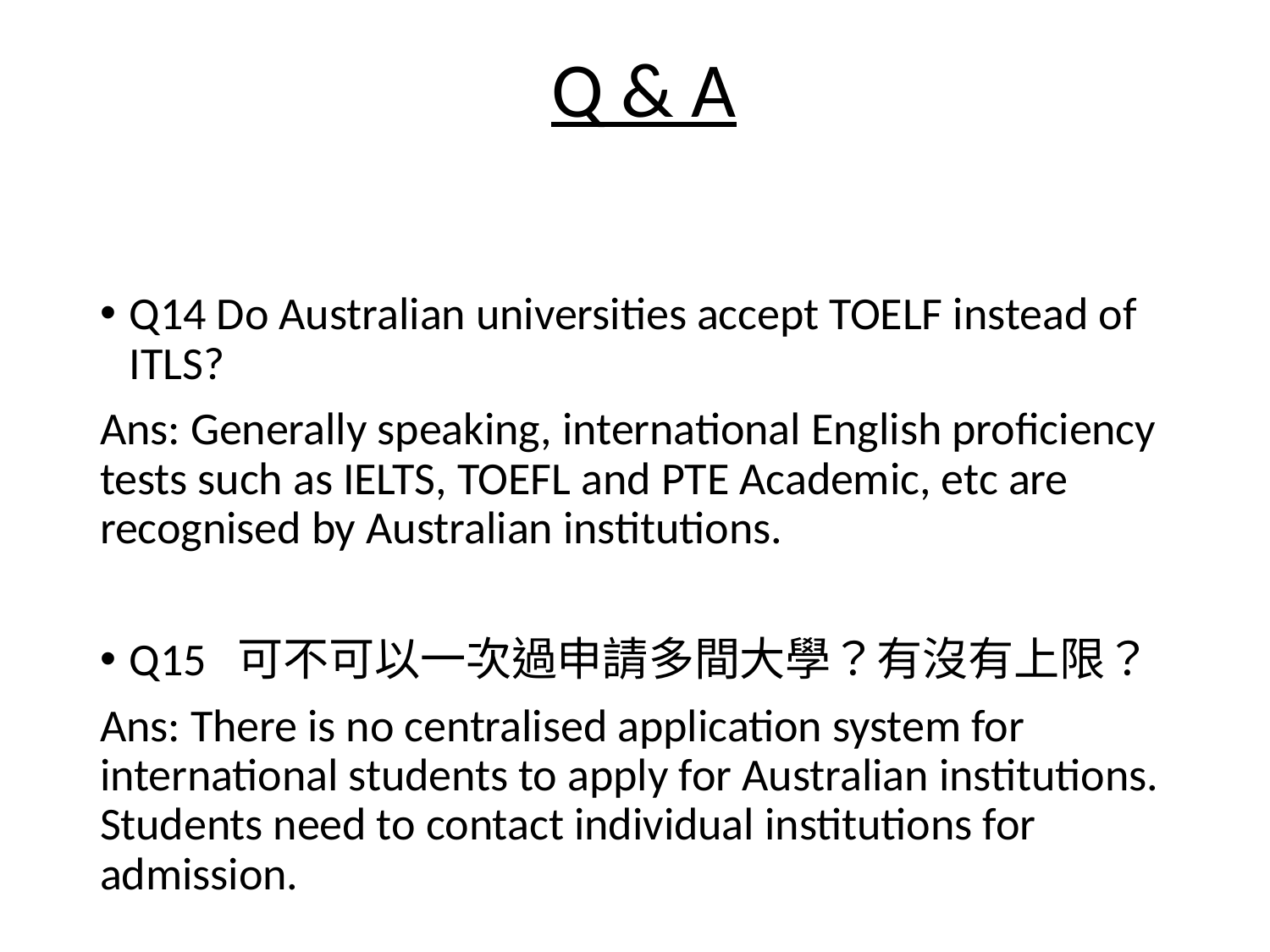

# Q & A

Q14 Do Australian universities accept TOELF instead of ITLS?
Ans: Generally speaking, international English proficiency tests such as IELTS, TOEFL and PTE Academic, etc are recognised by Australian institutions.

Q15  可不可以一次過申請多間大學？有沒有上限？
Ans: There is no centralised application system for international students to apply for Australian institutions. Students need to contact individual institutions for admission.